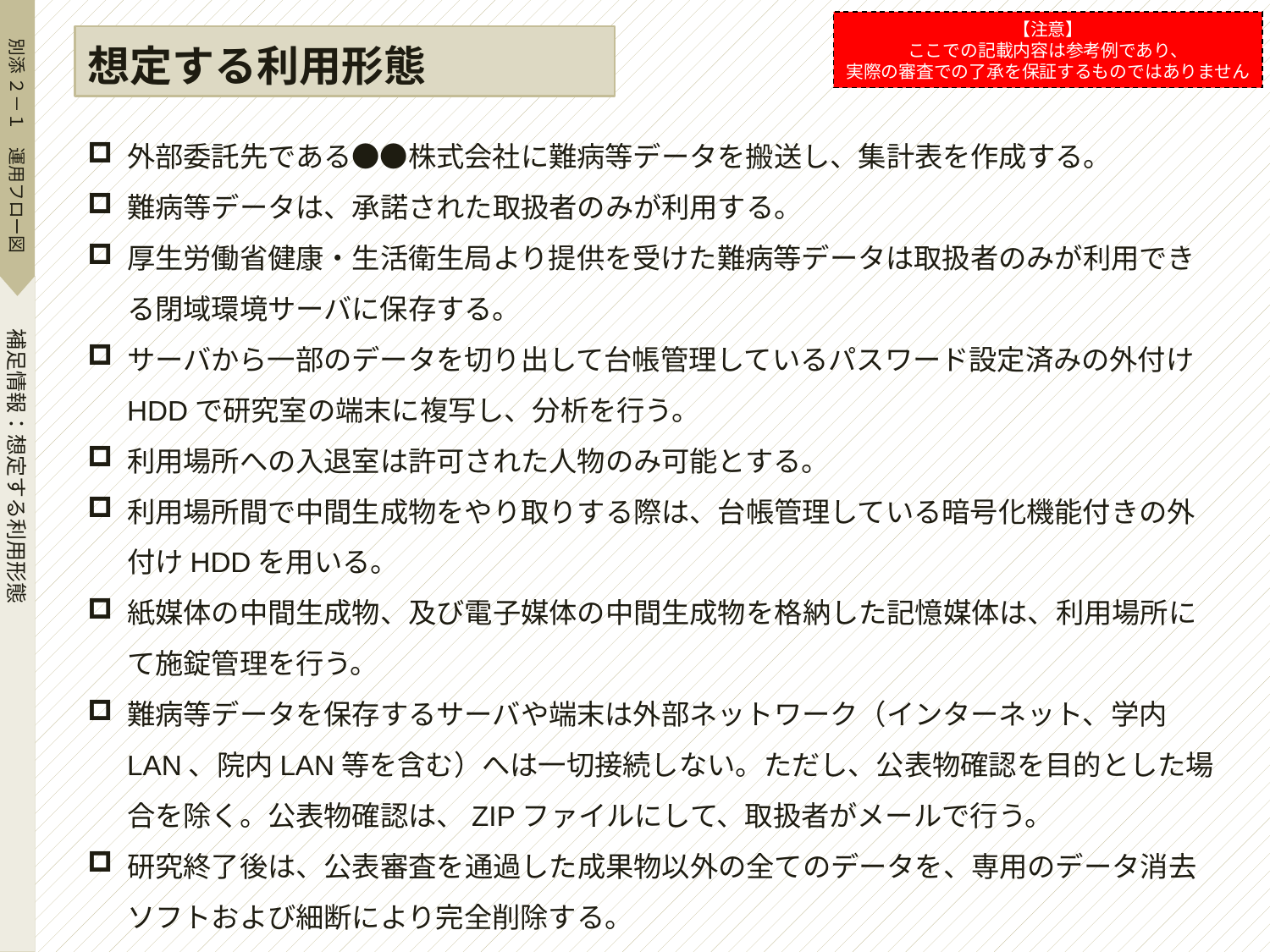

【注意】
ここでの記載内容は参考例であり、
実際の審査での了承を保証するものではありません
想定する利用形態
外部委託先である●●株式会社に難病等データを搬送し、集計表を作成する。
難病等データは、承諾された取扱者のみが利用する。
厚生労働省健康・生活衛生局より提供を受けた難病等データは取扱者のみが利用できる閉域環境サーバに保存する。
サーバから一部のデータを切り出して台帳管理しているパスワード設定済みの外付けHDDで研究室の端末に複写し、分析を行う。
利用場所への入退室は許可された人物のみ可能とする。
利用場所間で中間生成物をやり取りする際は、台帳管理している暗号化機能付きの外付けHDDを用いる。
紙媒体の中間生成物、及び電子媒体の中間生成物を格納した記憶媒体は、利用場所にて施錠管理を行う。
難病等データを保存するサーバや端末は外部ネットワーク（インターネット、学内LAN、院内LAN等を含む）へは一切接続しない。ただし、公表物確認を目的とした場合を除く。公表物確認は、ZIPファイルにして、取扱者がメールで行う。
研究終了後は、公表審査を通過した成果物以外の全てのデータを、専用のデータ消去ソフトおよび細断により完全削除する。
補足情報：想定する利用形態